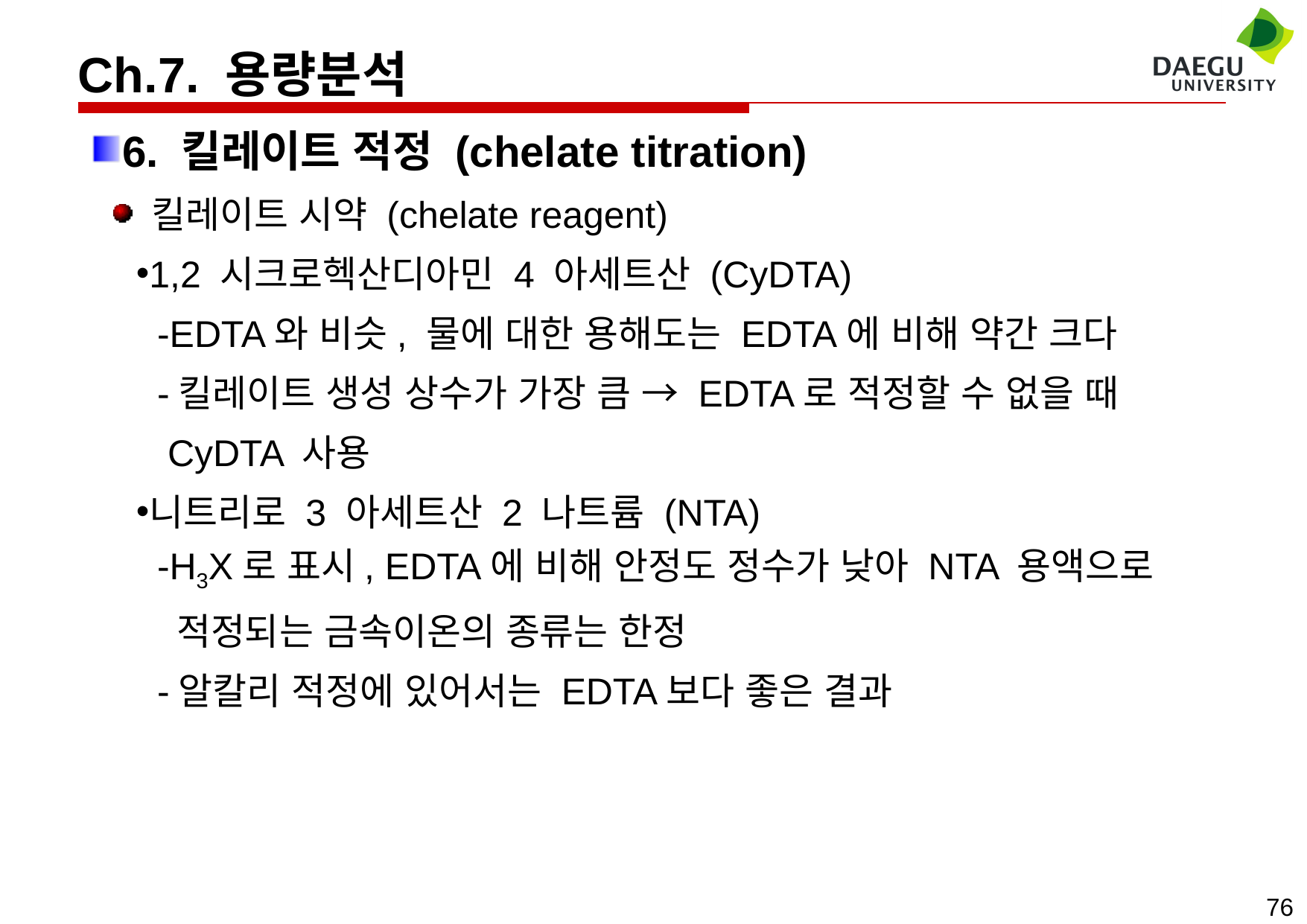

Ch.7. 용량분석
6. 킬레이트 적정 (chelate titration)
 킬레이트 시약 (chelate reagent)
1,2 시크로헥산디아민 4 아세트산 (CyDTA)
  -EDTA와 비슷, 물에 대한 용해도는 EDTA에 비해 약간 크다
  -킬레이트 생성 상수가 가장 큼 → EDTA로 적정할 수 없을 때
   CyDTA 사용
니트리로 3 아세트산 2 나트륨 (NTA)
  -H3X로 표시, EDTA에 비해 안정도 정수가 낮아 NTA 용액으로
   적정되는 금속이온의 종류는 한정
  -알칼리 적정에 있어서는 EDTA보다 좋은 결과
76